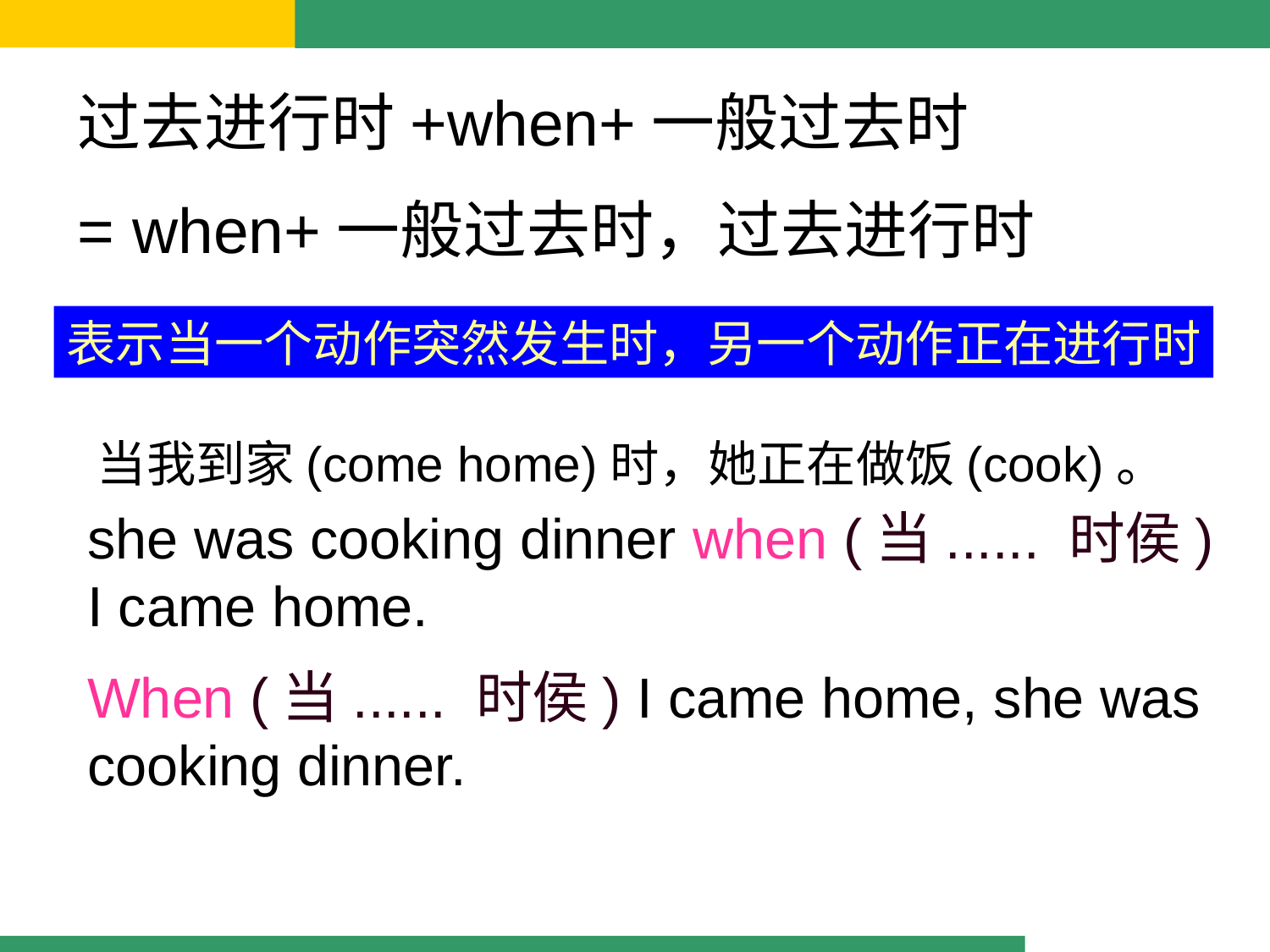

过去进行时+when+一般过去时
= when+一般过去时，过去进行时
表示当一个动作突然发生时，另一个动作正在进行时
当我到家(come home)时，她正在做饭(cook)。
she was cooking dinner when (当...... 时侯) I came home.

When (当...... 时侯) I came home, she was cooking dinner.